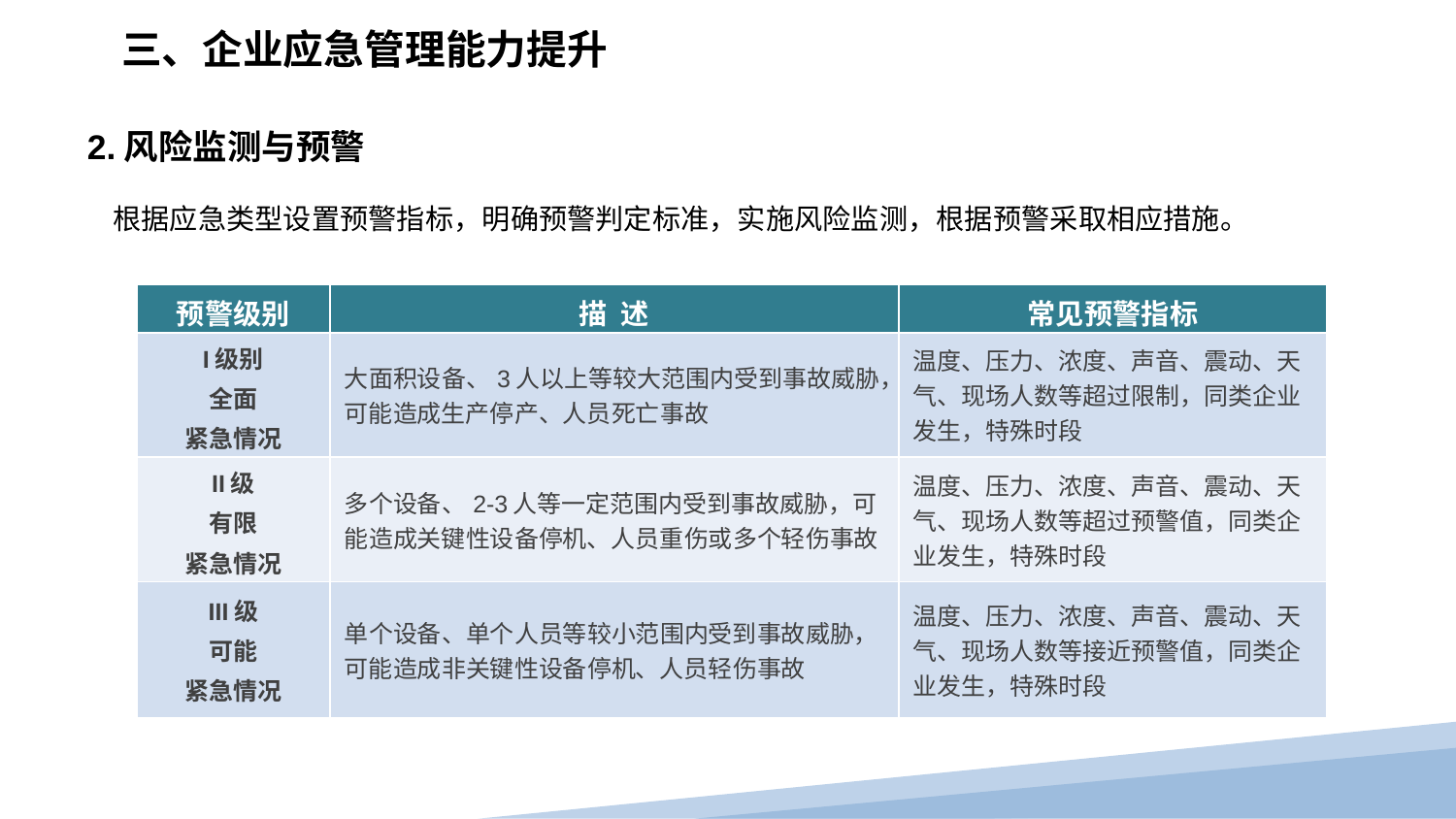

三、企业应急管理能力提升
2.风险监测与预警
根据应急类型设置预警指标，明确预警判定标准，实施风险监测，根据预警采取相应措施。
| 预警级别 | 描 述 | 常见预警指标 |
| --- | --- | --- |
| I级别 全面 紧急情况 | 大面积设备、3人以上等较大范围内受到事故威胁，可能造成生产停产、人员死亡事故 | 温度、压力、浓度、声音、震动、天气、现场人数等超过限制，同类企业发生，特殊时段 |
| II级 有限 紧急情况 | 多个设备、2-3人等一定范围内受到事故威胁，可能造成关键性设备停机、人员重伤或多个轻伤事故 | 温度、压力、浓度、声音、震动、天气、现场人数等超过预警值，同类企业发生，特殊时段 |
| III级 可能 紧急情况 | 单个设备、单个人员等较小范围内受到事故威胁，可能造成非关键性设备停机、人员轻伤事故 | 温度、压力、浓度、声音、震动、天气、现场人数等接近预警值，同类企业发生，特殊时段 |